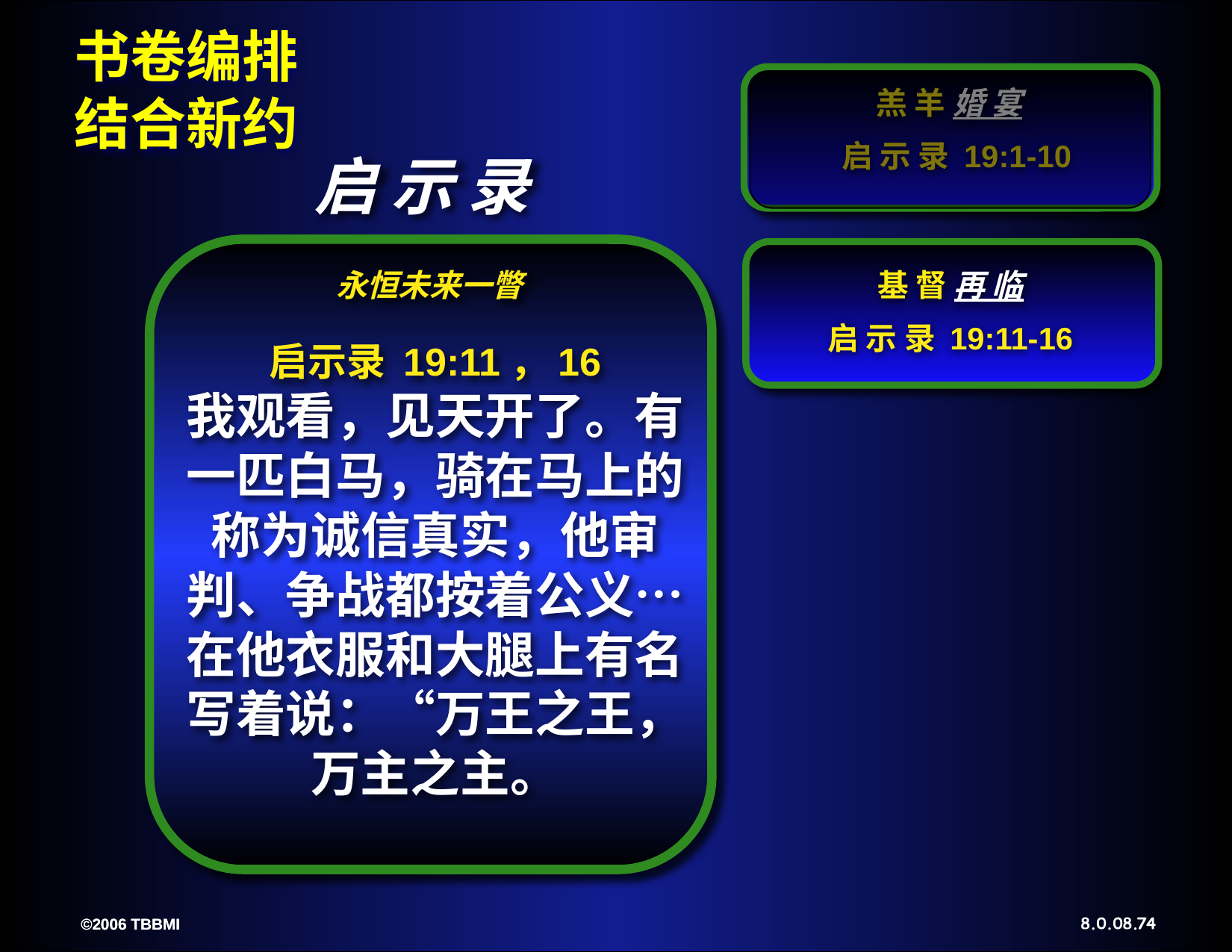

羔 羊 婚 宴
 启 示 录 19:1-10

启 示 录

基 督 再 临
启 示 录 19:11-16
永恒未来一瞥
启示录 19:11，16
我观看，见天开了。有一匹白马，骑在马上的称为诚信真实，他审判、争战都按着公义…在他衣服和大腿上有名写着说：“万王之王，万主之主。

74
©2006 TBBMI